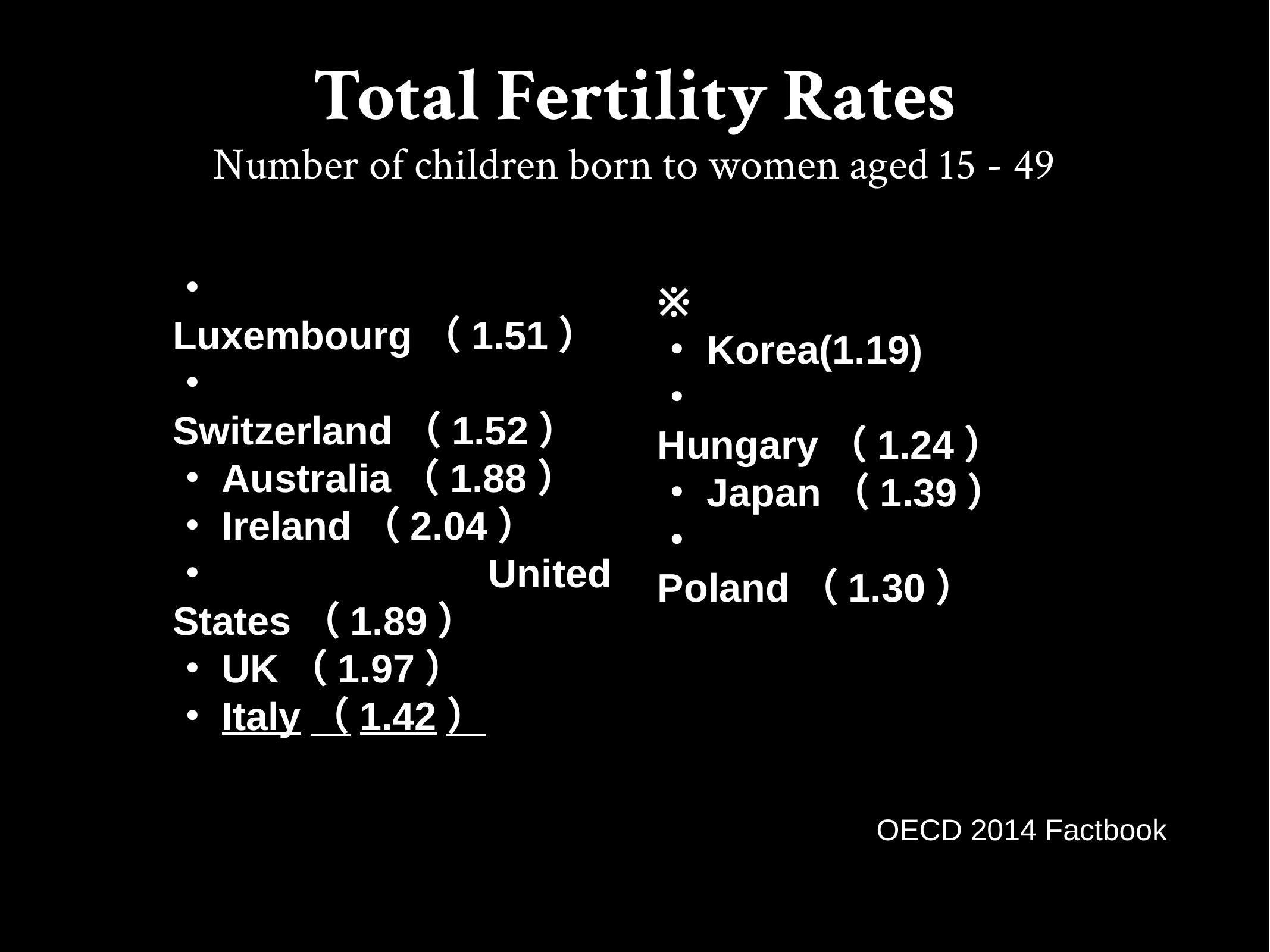

# Total Fertility Rates Number of children born to women aged 15 - 49
・Luxembourg（1.51）
・Switzerland（1.52）
・Australia（1.88）
・Ireland（2.04）
・United States（1.89）
・UK（1.97）
・Italy（1.42）

※
・Korea(1.19)
・Hungary（1.24）
・Japan（1.39）
・Poland（1.30）
OECD 2014 Factbook